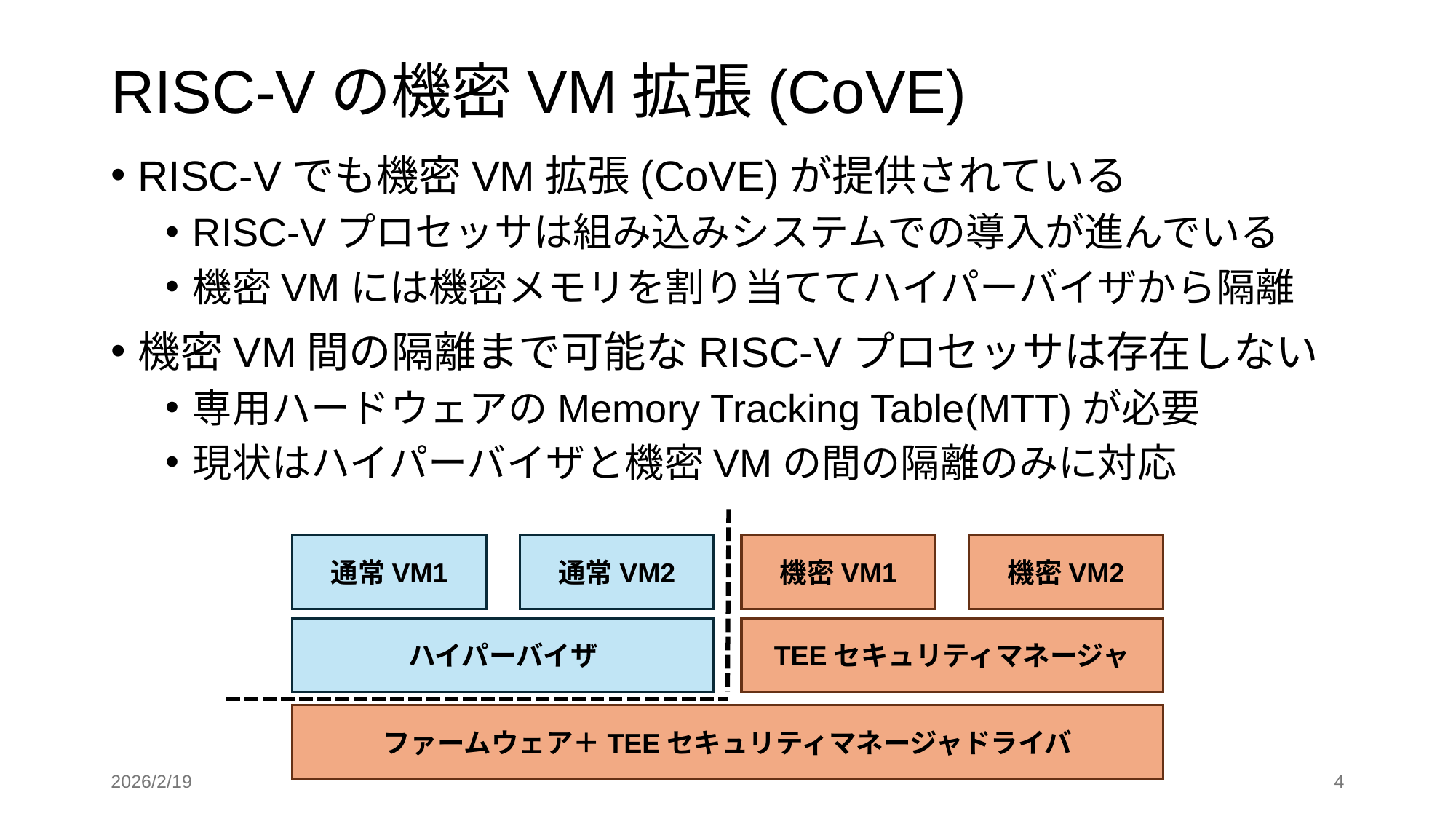

# RISC-Vの機密VM拡張(CoVE)
RISC-Vでも機密VM拡張(CoVE)が提供されている
RISC-Vプロセッサは組み込みシステムでの導入が進んでいる
機密VMには機密メモリを割り当ててハイパーバイザから隔離
機密VM間の隔離まで可能なRISC-Vプロセッサは存在しない
専用ハードウェアのMemory Tracking Table(MTT)が必要
現状はハイパーバイザと機密VMの間の隔離のみに対応
通常VM1
通常VM2
機密VM1
機密VM2
ハイパーバイザ
TEEセキュリティマネージャ
ファームウェア＋TEEセキュリティマネージャドライバ
2026/2/19
4